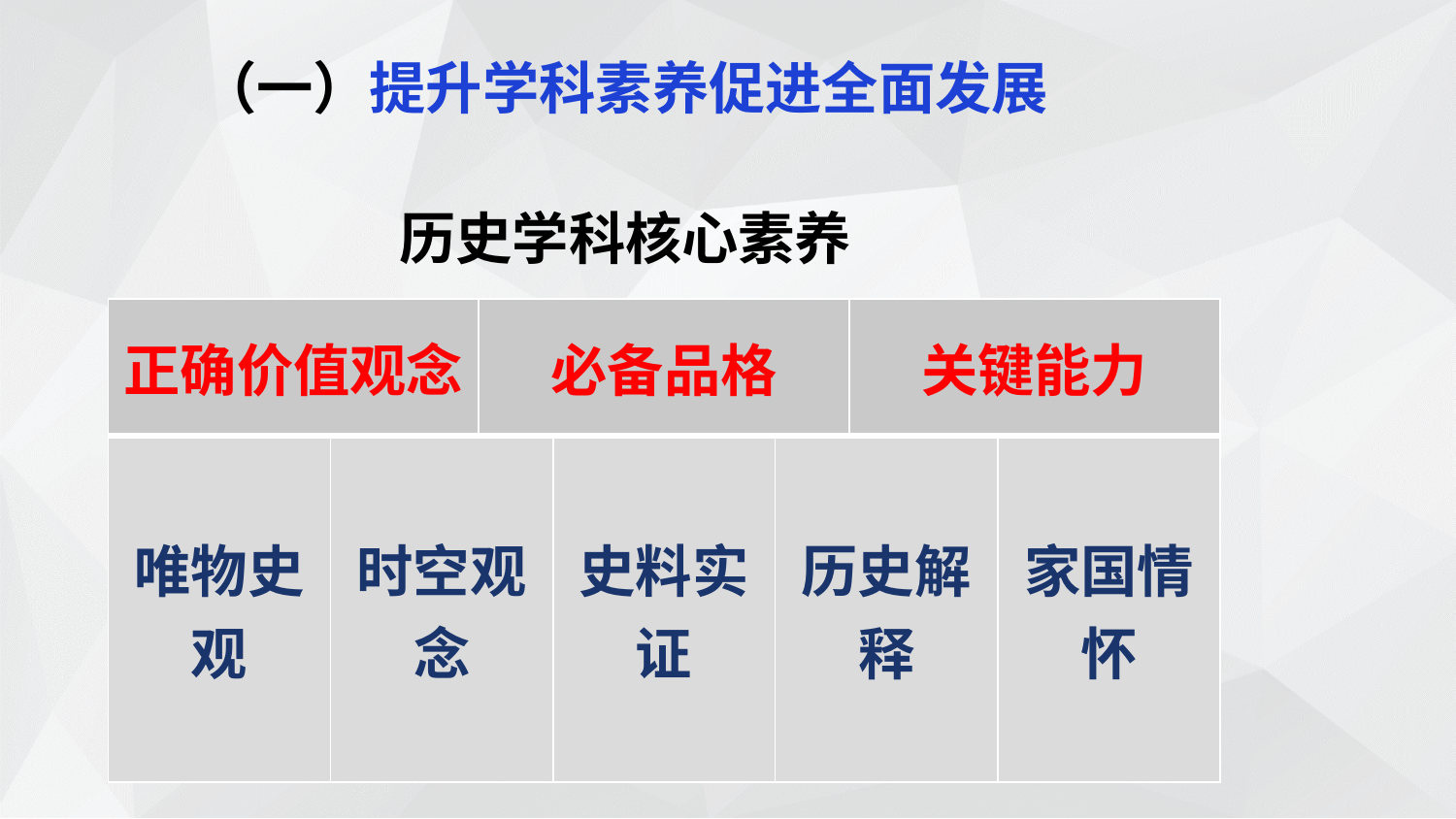

（一）提升学科素养促进全面发展
历史学科核心素养
| 正确价值观念 |  | 必备品格 |  |  | 关键能力 |  |
| --- | --- | --- | --- | --- | --- | --- |
| 唯物史观 | 时空观念 |  | 史料实证 | 历史解释 |  | 家国情怀 |